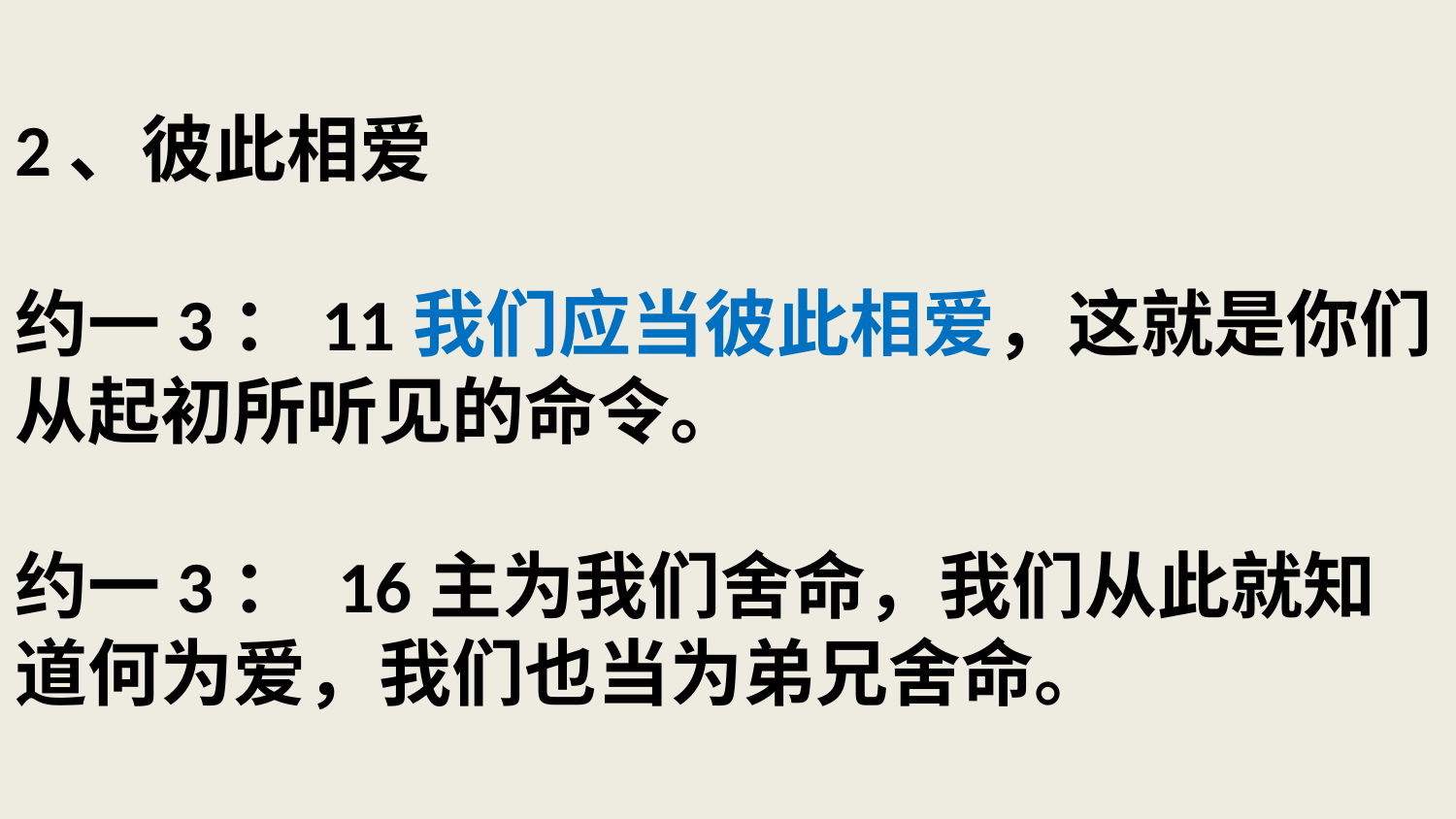

# 2、彼此相爱 约一3：11我们应当彼此相爱，这就是你们从起初所听见的命令。 约一3： 16主为我们舍命，我们从此就知道何为爱，我们也当为弟兄舍命。